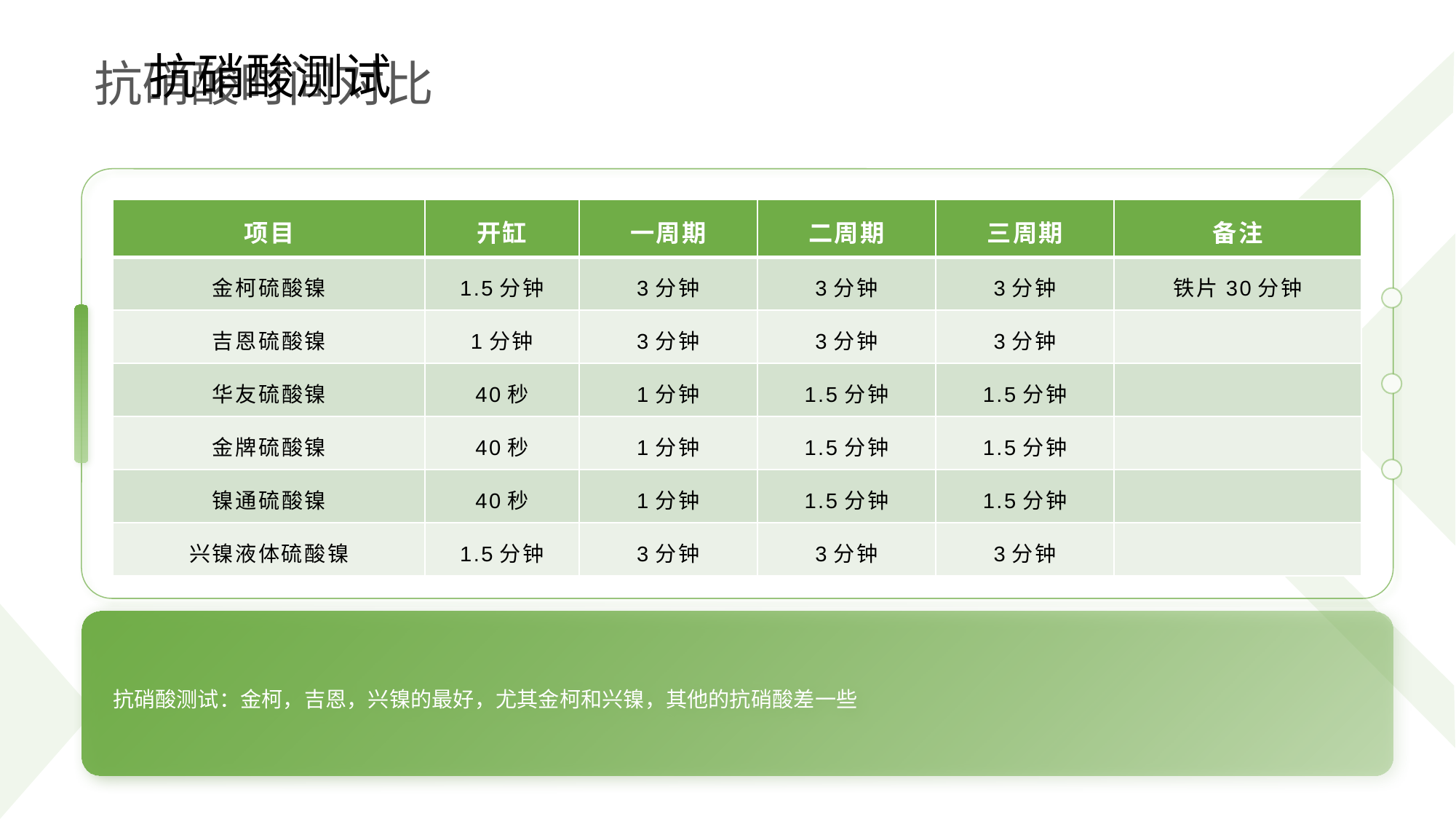

# 抗硝酸时间对比
抗硝酸测试

| 项目 | 开缸 | 一周期 | 二周期 | 三周期 | 备注 |
| --- | --- | --- | --- | --- | --- |
| 金柯硫酸镍 | 1.5分钟 | 3分钟 | 3分钟 | 3分钟 | 铁片30分钟 |
| 吉恩硫酸镍 | 1分钟 | 3分钟 | 3分钟 | 3分钟 |  |
| 华友硫酸镍 | 40秒 | 1分钟 | 1.5分钟 | 1.5分钟 |  |
| 金牌硫酸镍 | 40秒 | 1分钟 | 1.5分钟 | 1.5分钟 |  |
| 镍通硫酸镍 | 40秒 | 1分钟 | 1.5分钟 | 1.5分钟 |  |
| 兴镍液体硫酸镍 | 1.5分钟 | 3分钟 | 3分钟 | 3分钟 |  |

抗硝酸测试：金柯，吉恩，兴镍的最好，尤其金柯和兴镍，其他的抗硝酸差一些